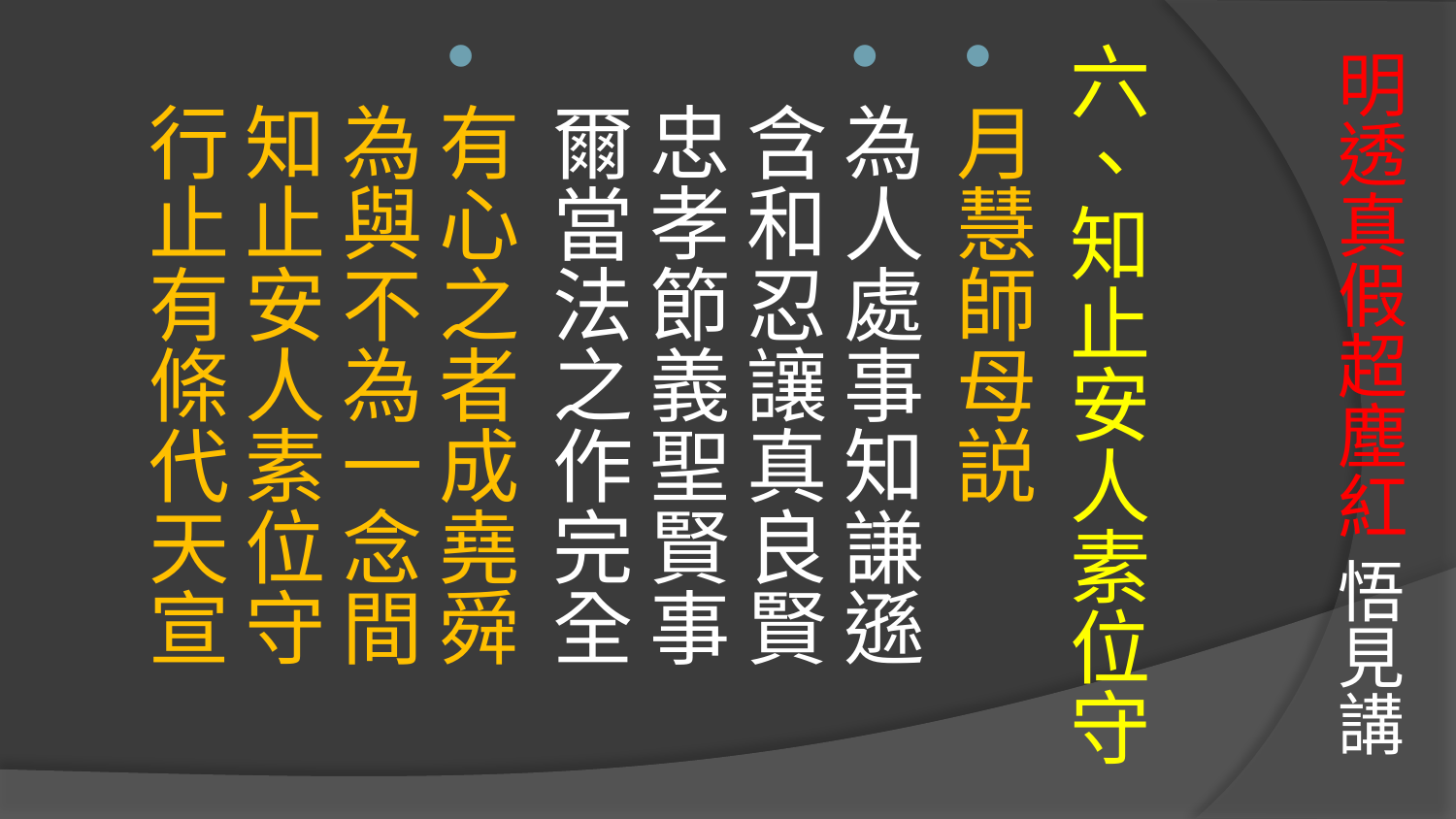

# 明透真假超塵紅 悟見講
六、知止安人素位守
月慧師母説
為人處事知謙遜　含和忍讓真良賢
忠孝節義聖賢事　爾當法之作完全
有心之者成堯舜　為與不為一念間
知止安人素位守　行止有條代天宣